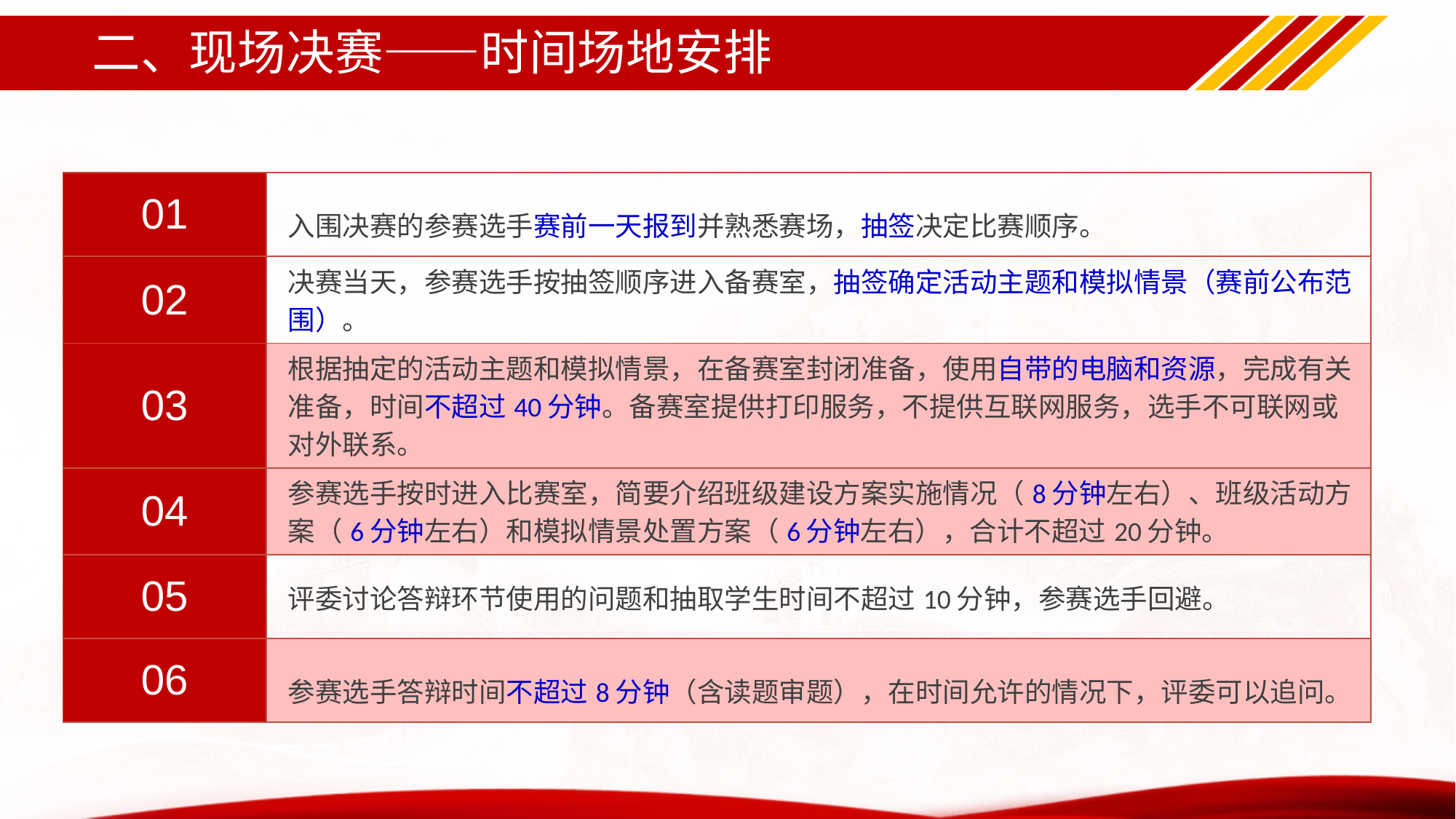

# 二、现场决赛——时间场地安排
| 01 | 入围决赛的参赛选手赛前一天报到并熟悉赛场，抽签决定比赛顺序。 |
| --- | --- |
| 02 | 决赛当天，参赛选手按抽签顺序进入备赛室，抽签确定活动主题和模拟情景（赛前公布范围）。 |
| 03 | 根据抽定的活动主题和模拟情景，在备赛室封闭准备，使用自带的电脑和资源，完成有关准备，时间不超过40分钟。备赛室提供打印服务，不提供互联网服务，选手不可联网或对外联系。 |
| 04 | 参赛选手按时进入比赛室，简要介绍班级建设方案实施情况（8分钟左右）、班级活动方案（6分钟左右）和模拟情景处置方案（6分钟左右），合计不超过20分钟。 |
| 05 | 评委讨论答辩环节使用的问题和抽取学生时间不超过10分钟，参赛选手回避。 |
| 06 | 参赛选手答辩时间不超过8分钟（含读题审题），在时间允许的情况下，评委可以追问。 |